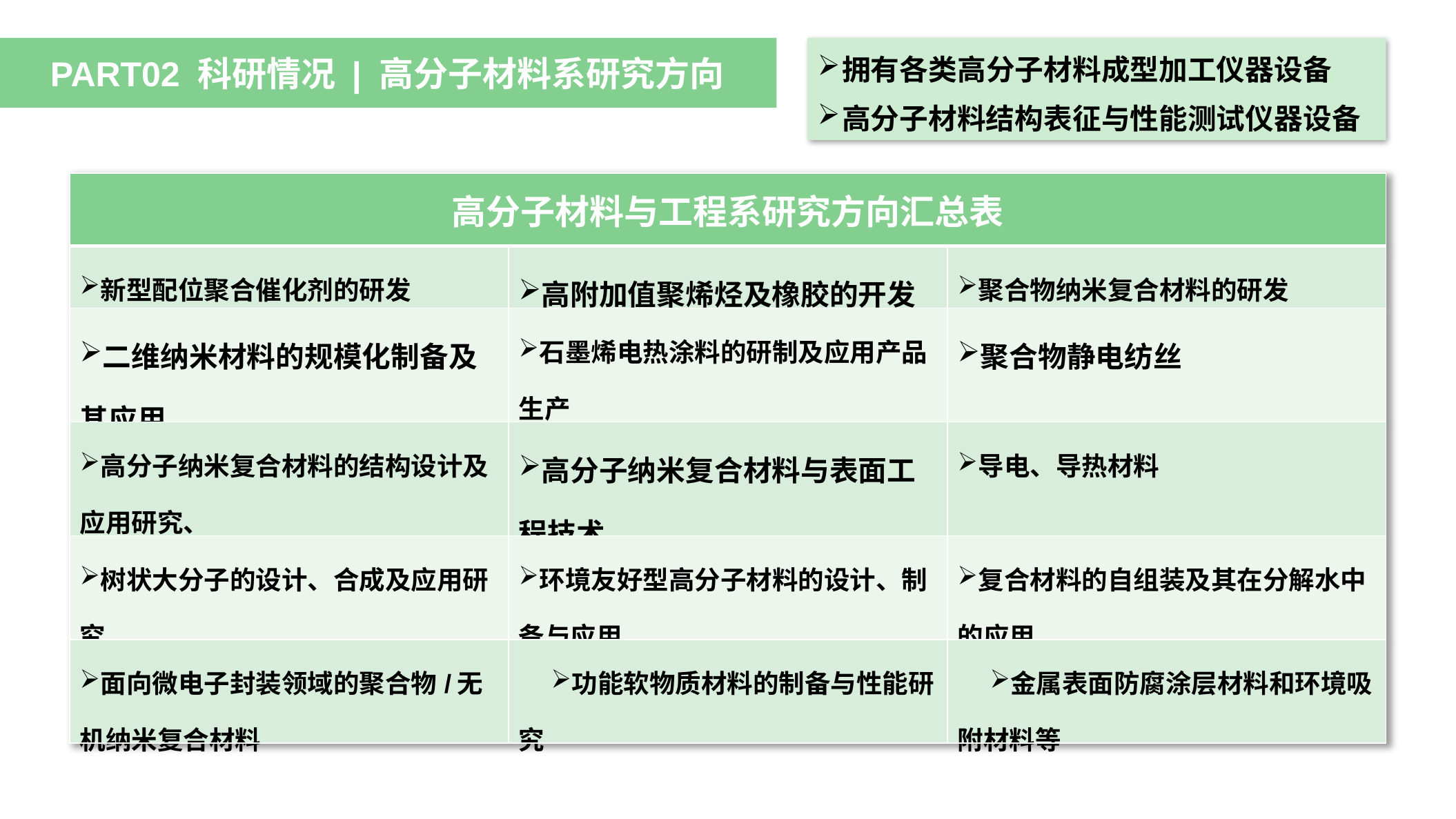

PART02 科研情况 | 高分子材料系研究方向
拥有各类高分子材料成型加工仪器设备
高分子材料结构表征与性能测试仪器设备
| 高分子材料与工程系研究方向汇总表 |  |  |
| --- | --- | --- |
| 新型配位聚合催化剂的研发 | 高附加值聚烯烃及橡胶的开发 | 聚合物纳米复合材料的研发 |
| 二维纳米材料的规模化制备及其应用 | 石墨烯电热涂料的研制及应用产品生产 | 聚合物静电纺丝 |
| 高分子纳米复合材料的结构设计及应用研究、 | 高分子纳米复合材料与表面工程技术 | 导电、导热材料 |
| 树状大分子的设计、合成及应用研究 | 环境友好型高分子材料的设计、制备与应用 | 复合材料的自组装及其在分解水中的应用 |
| 面向微电子封装领域的聚合物/无机纳米复合材料 | 功能软物质材料的制备与性能研究 | 金属表面防腐涂层材料和环境吸附材料等 |